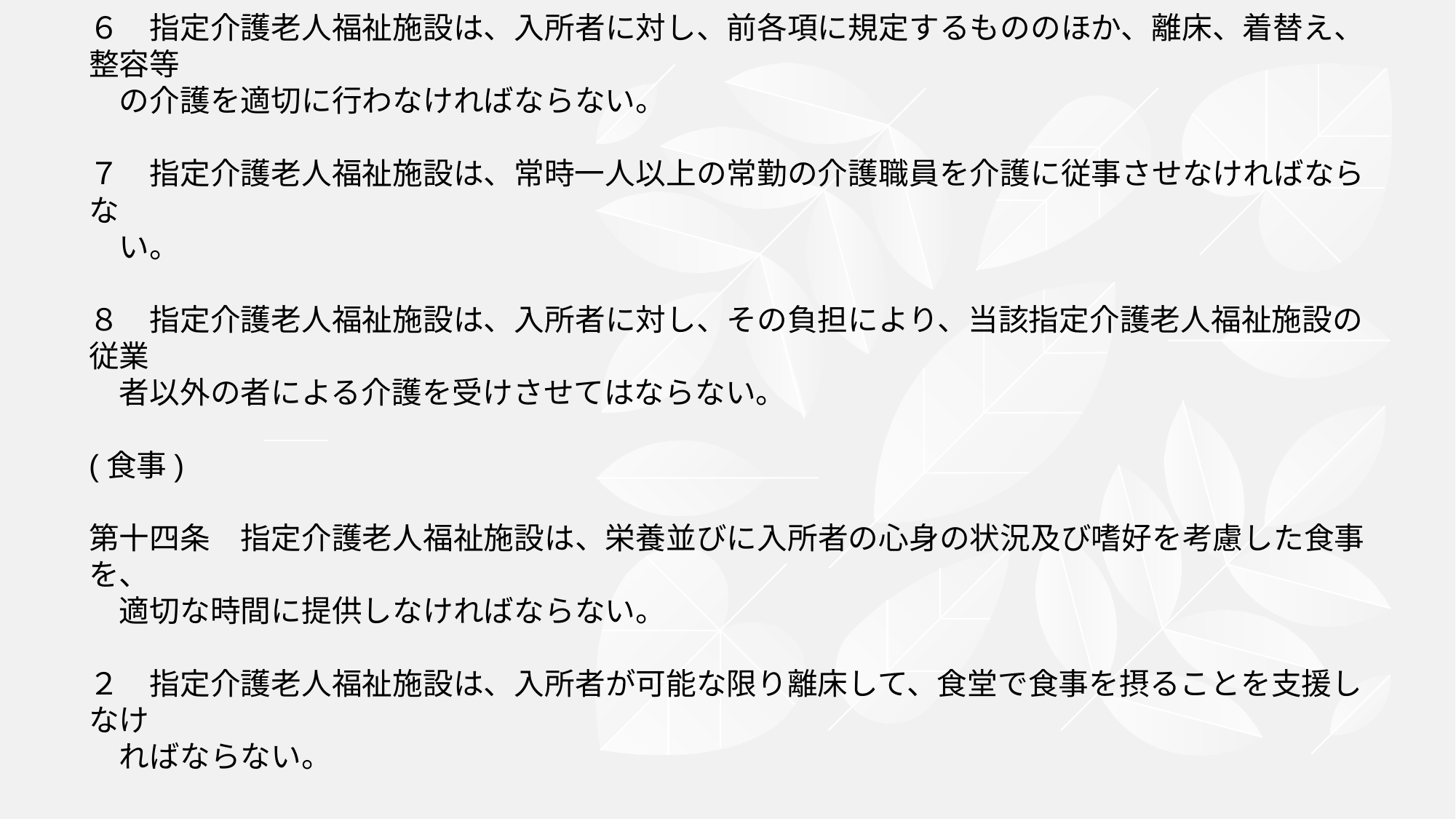

# ６　指定介護老人福祉施設は、入所者に対し、前各項に規定するもののほか、離床、着替え、整容等 　の介護を適切に行わなければならない。 ７　指定介護老人福祉施設は、常時一人以上の常勤の介護職員を介護に従事させなければならな 　い。 ８　指定介護老人福祉施設は、入所者に対し、その負担により、当該指定介護老人福祉施設の従業 　者以外の者による介護を受けさせてはならない。 (食事) 第十四条　指定介護老人福祉施設は、栄養並びに入所者の心身の状況及び嗜好を考慮した食事を、 　適切な時間に提供しなければならない。 ２　指定介護老人福祉施設は、入所者が可能な限り離床して、食堂で食事を摂ることを支援しなけ 　ればならない。